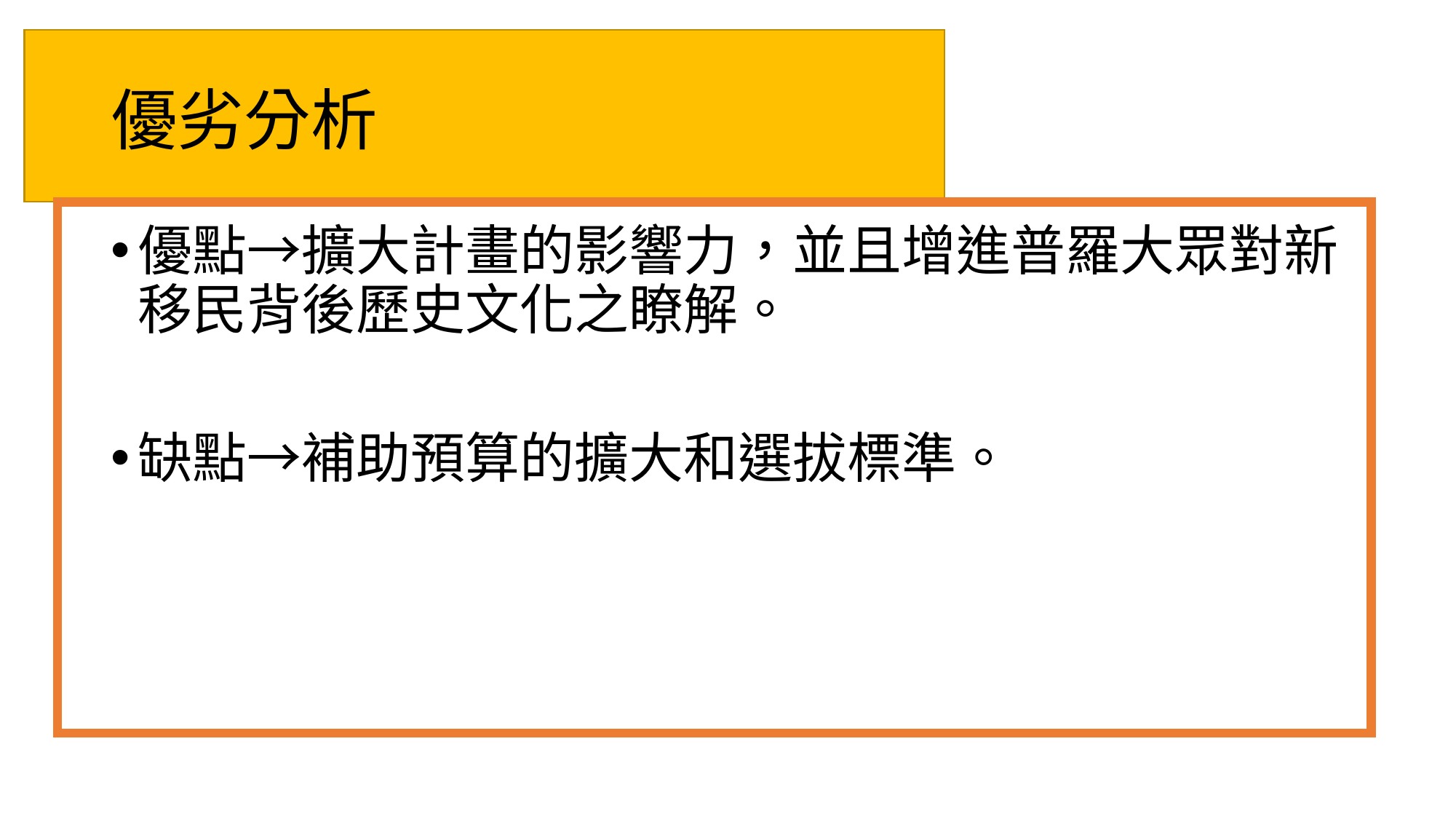

# 優劣分析

優點→擴大計畫的影響力，並且增進普羅大眾對新移民背後歷史文化之瞭解。

缺點→補助預算的擴大和選拔標準。